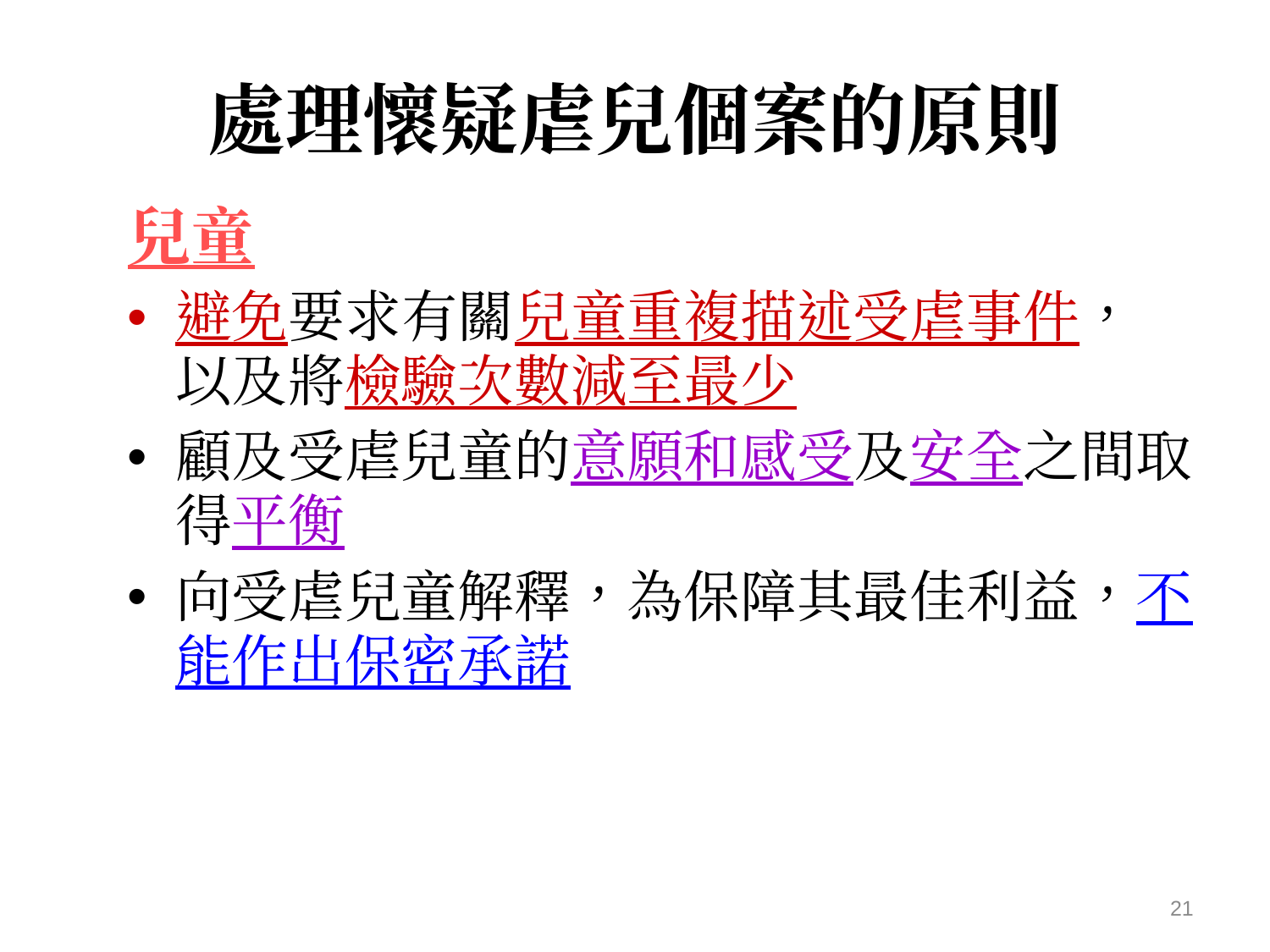

# 處理懷疑虐兒個案的原則
兒童
避免要求有關兒童重複描述受虐事件， 以及將檢驗次數減至最少
顧及受虐兒童的意願和感受及安全之間取得平衡
向受虐兒童解釋，為保障其最佳利益，不能作出保密承諾

21